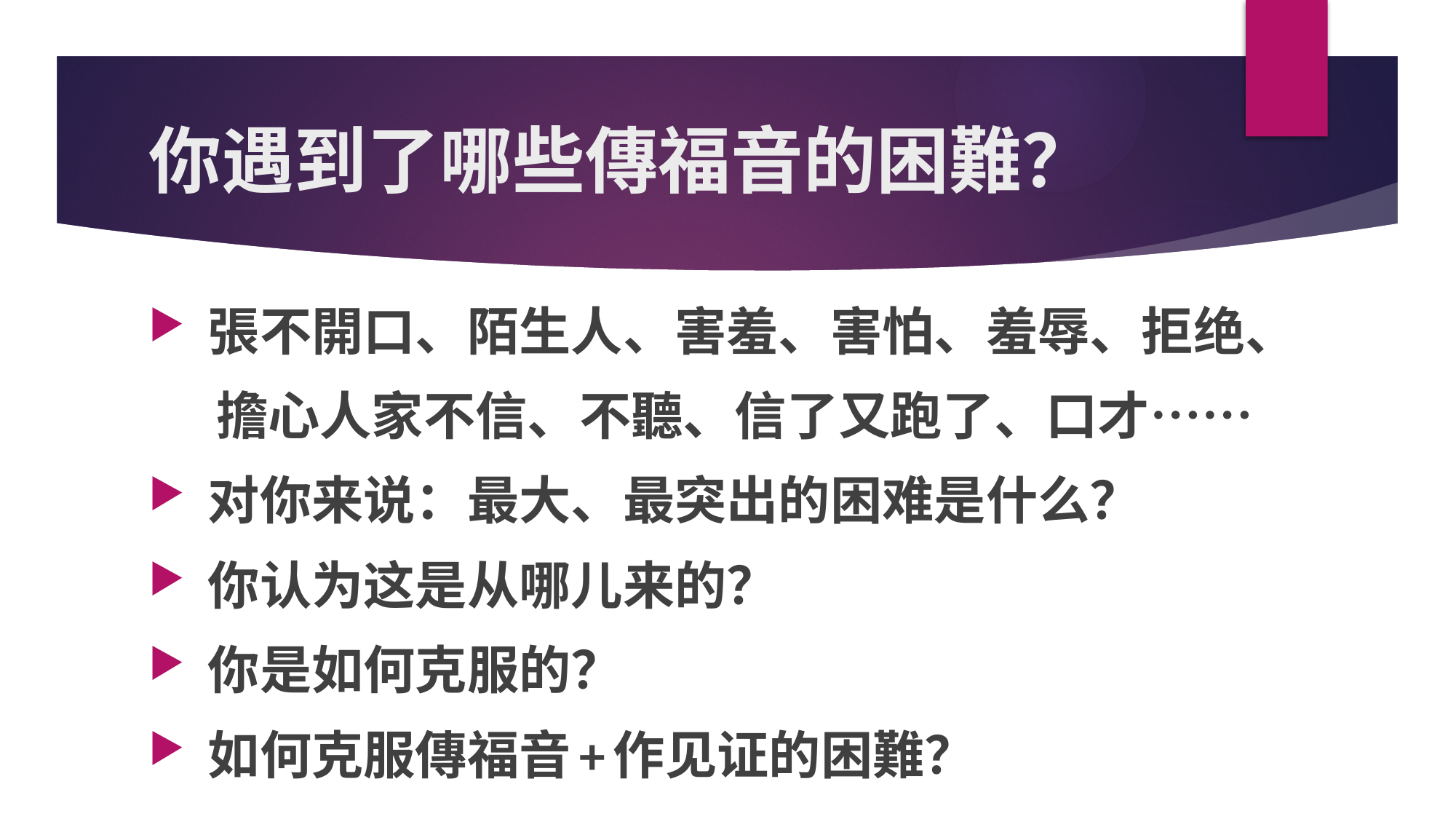

# 你遇到了哪些傳福音的困難？
 張不開口、陌生人、害羞、害怕、羞辱、拒绝、
     擔心人家不信、不聽、信了又跑了、口才……
 对你来说：最大、最突出的困难是什么？
 你认为这是从哪儿来的？
 你是如何克服的？
 如何克服傳福音+作见证的困難？